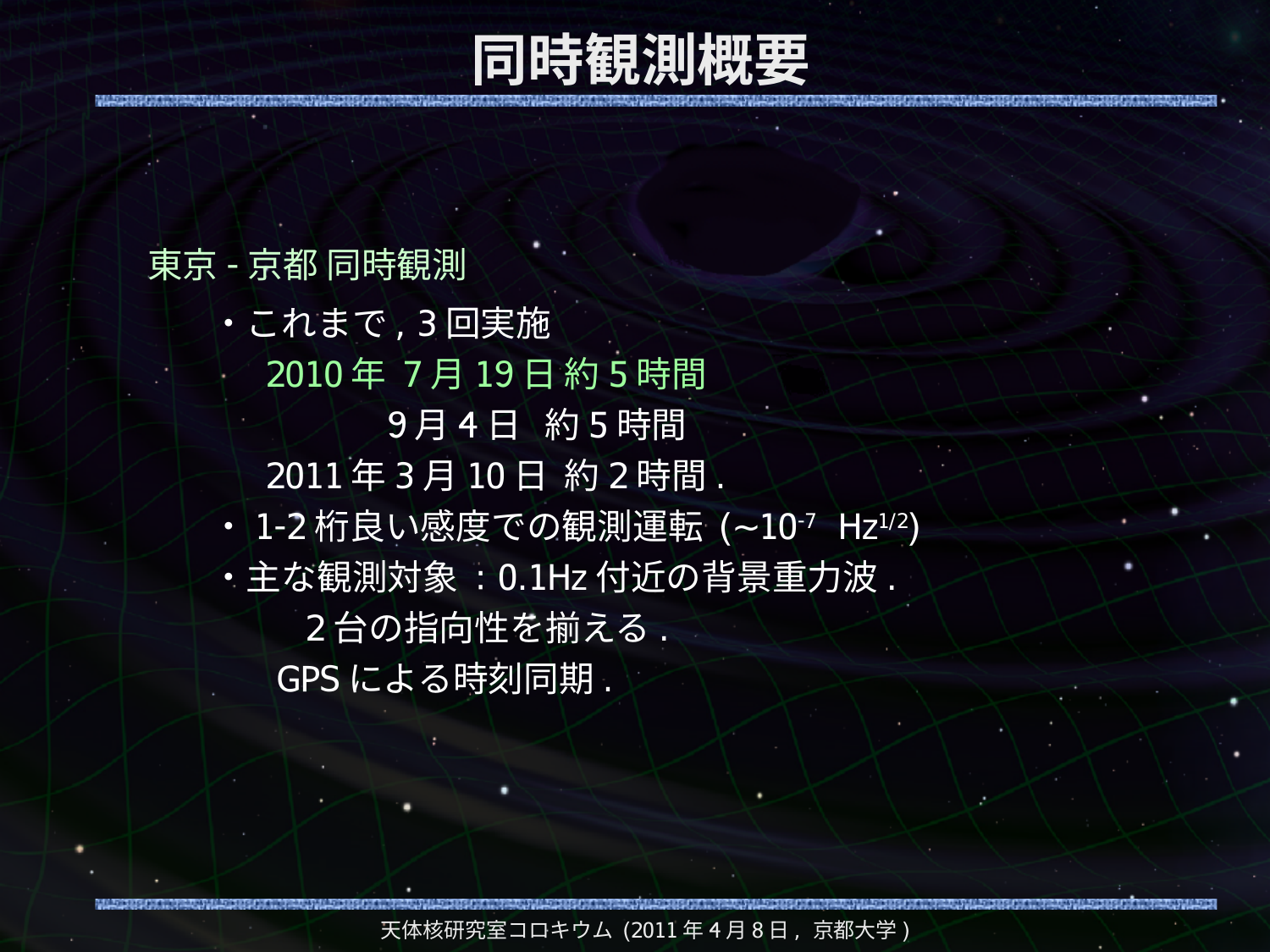

# 同時観測概要
東京-京都 同時観測
・これまで, 3回実施
     2010年 7月19日 約5時間
                9月4日   約5時間
     2011年3月10日  約2時間.
・1-2桁良い感度での観測運転 (~10-7  Hz1/2)
・主な観測対象 : 0.1Hz付近の背景重力波.
　　  2台の指向性を揃える.
      GPSによる時刻同期.
天体核研究室コロキウム (2011年4月8日, 京都大学)